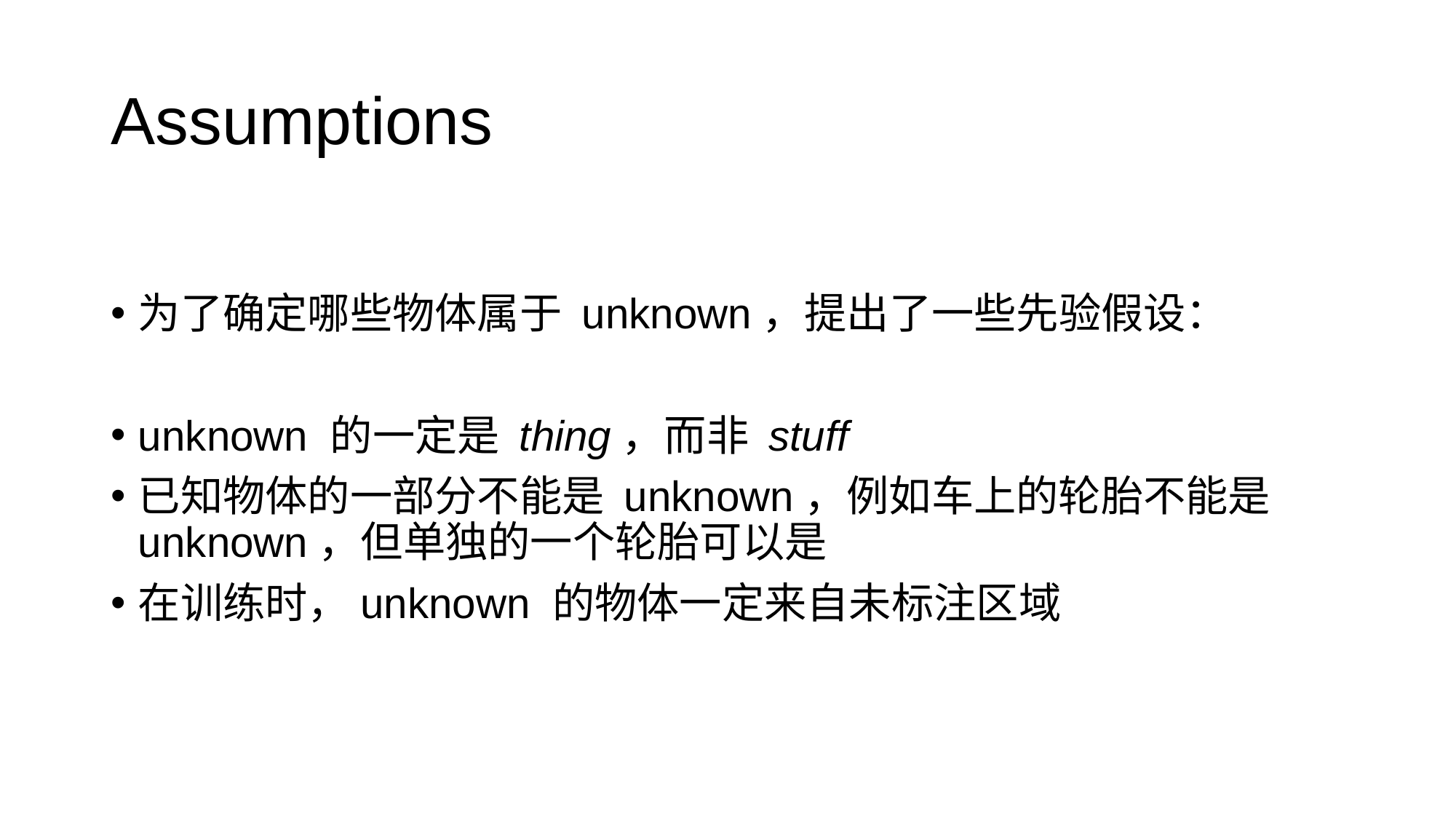

# Assumptions
为了确定哪些物体属于 unknown，提出了一些先验假设：

unknown 的一定是 thing，而非 stuff
已知物体的一部分不能是 unknown，例如车上的轮胎不能是 unknown，但单独的一个轮胎可以是
在训练时，unknown 的物体一定来自未标注区域